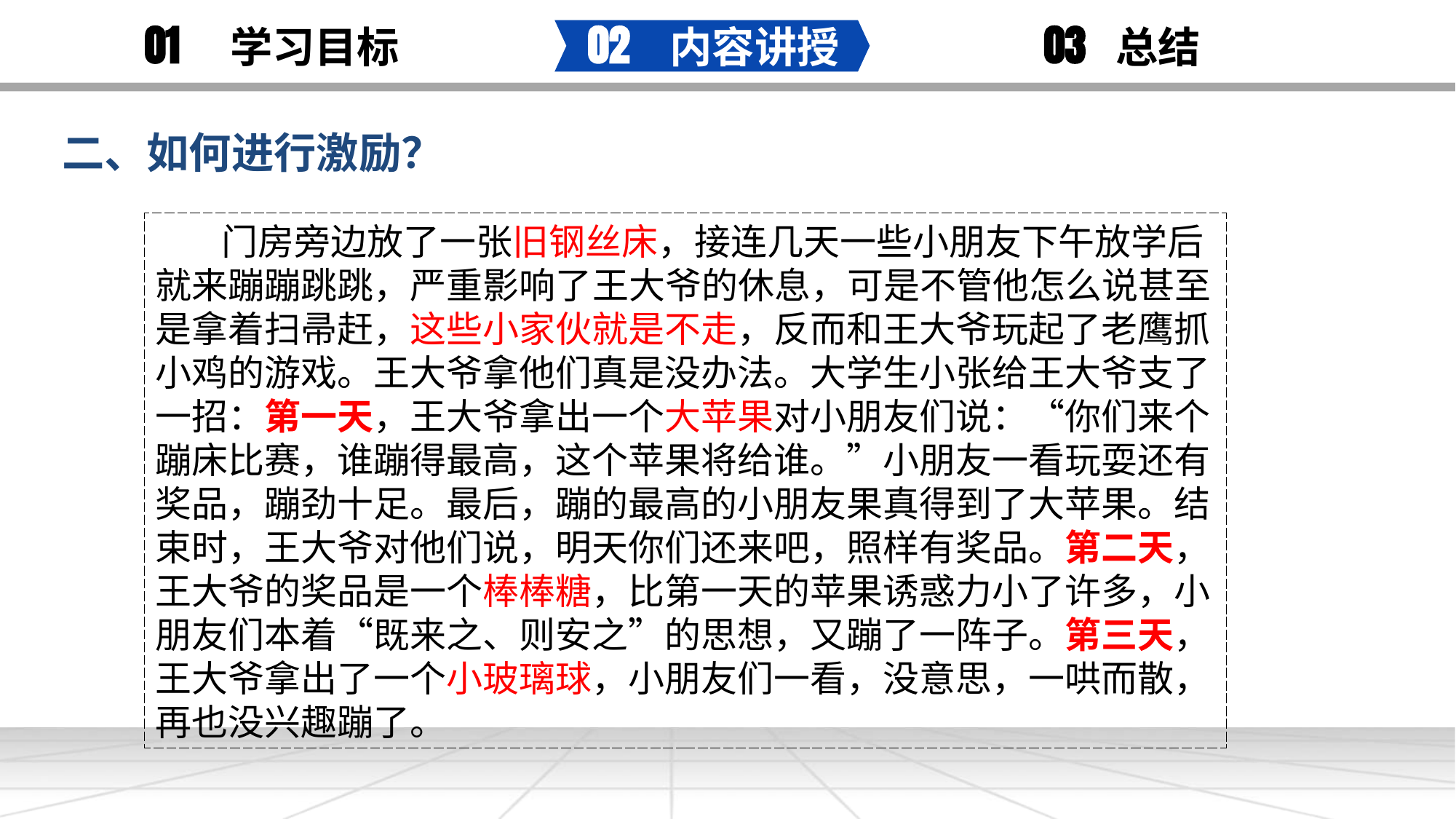

02   内容讲授
03  总结
01    学习目标

二、如何进行激励？
       门房旁边放了一张旧钢丝床，接连几天一些小朋友下午放学后就来蹦蹦跳跳，严重影响了王大爷的休息，可是不管他怎么说甚至是拿着扫帚赶，这些小家伙就是不走，反而和王大爷玩起了老鹰抓小鸡的游戏。王大爷拿他们真是没办法。大学生小张给王大爷支了一招：第一天，王大爷拿出一个大苹果对小朋友们说：“你们来个蹦床比赛，谁蹦得最高，这个苹果将给谁。”小朋友一看玩耍还有奖品，蹦劲十足。最后，蹦的最高的小朋友果真得到了大苹果。结束时，王大爷对他们说，明天你们还来吧，照样有奖品。第二天，王大爷的奖品是一个棒棒糖，比第一天的苹果诱惑力小了许多，小朋友们本着“既来之、则安之”的思想，又蹦了一阵子。第三天，王大爷拿出了一个小玻璃球，小朋友们一看，没意思，一哄而散，再也没兴趣蹦了。